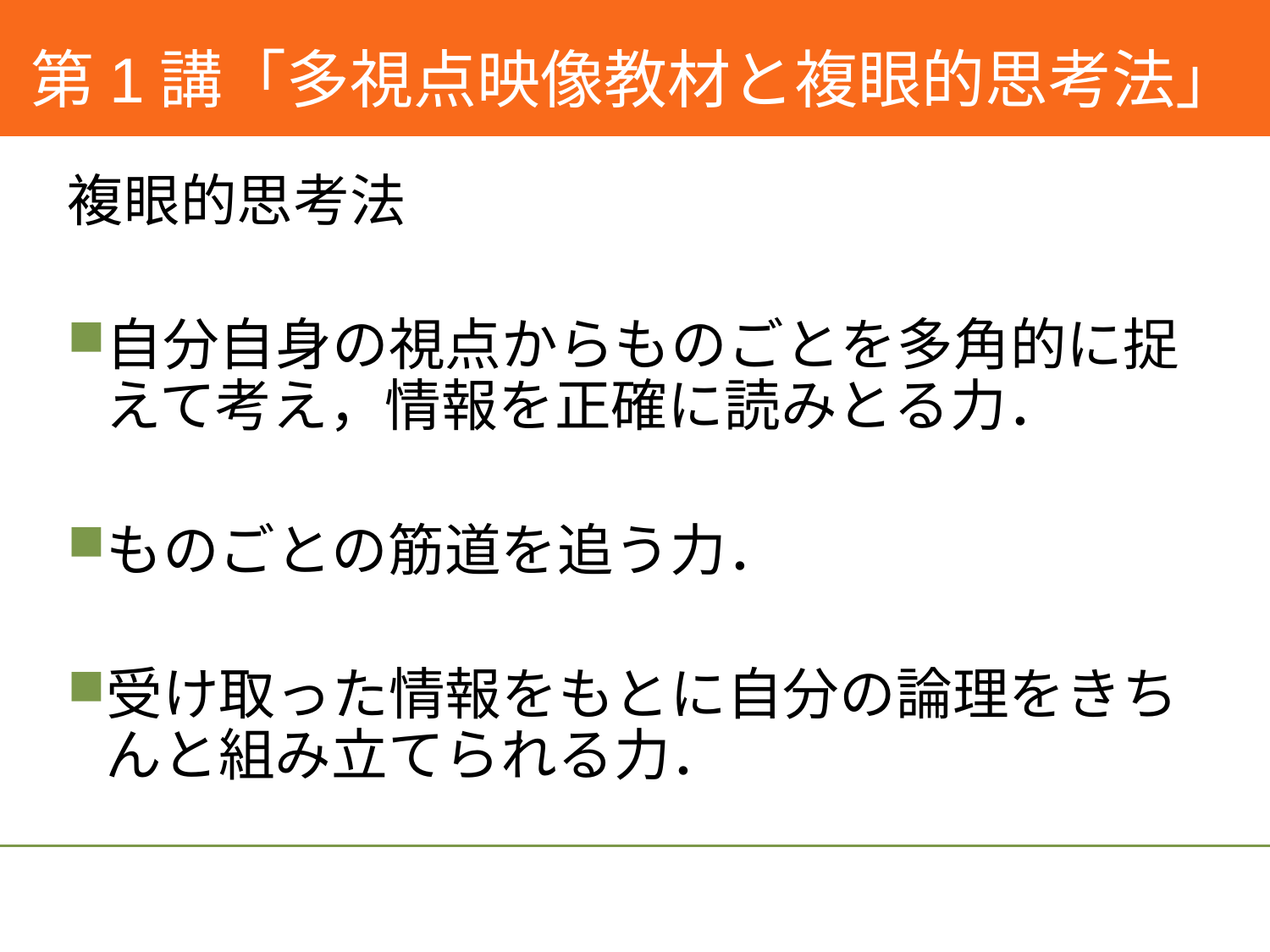

#
第1講「多視点映像教材と複眼的思考法」
複眼的思考法

自分自身の視点からものごとを多角的に捉えて考え，情報を正確に読みとる力．

ものごとの筋道を追う力．

受け取った情報をもとに自分の論理をきちんと組み立てられる力．